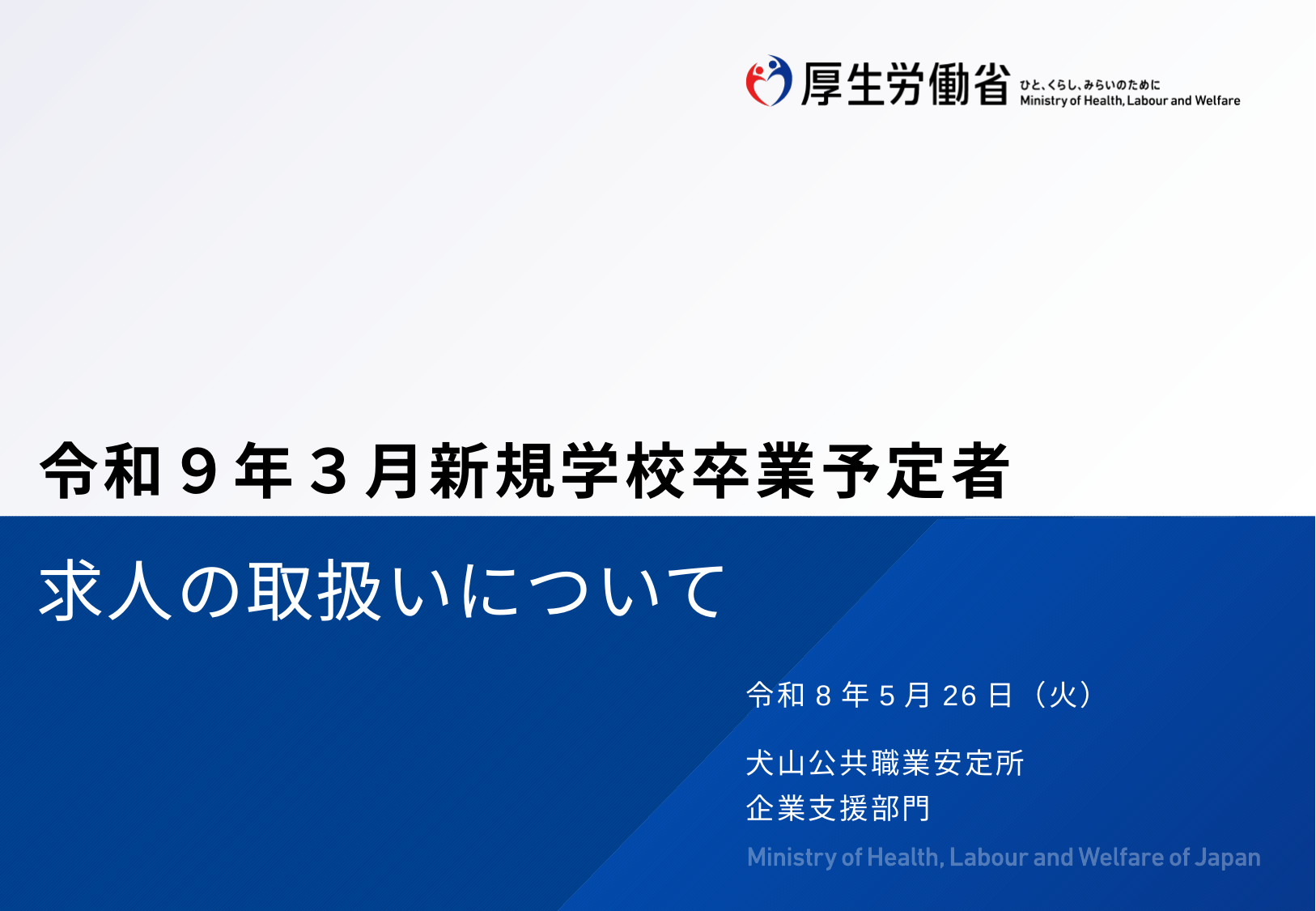

# 令和９年３月新規学校卒業予定者
求人の取扱いについて
令和8年5月26日（火）
犬山公共職業安定所
企業支援部門